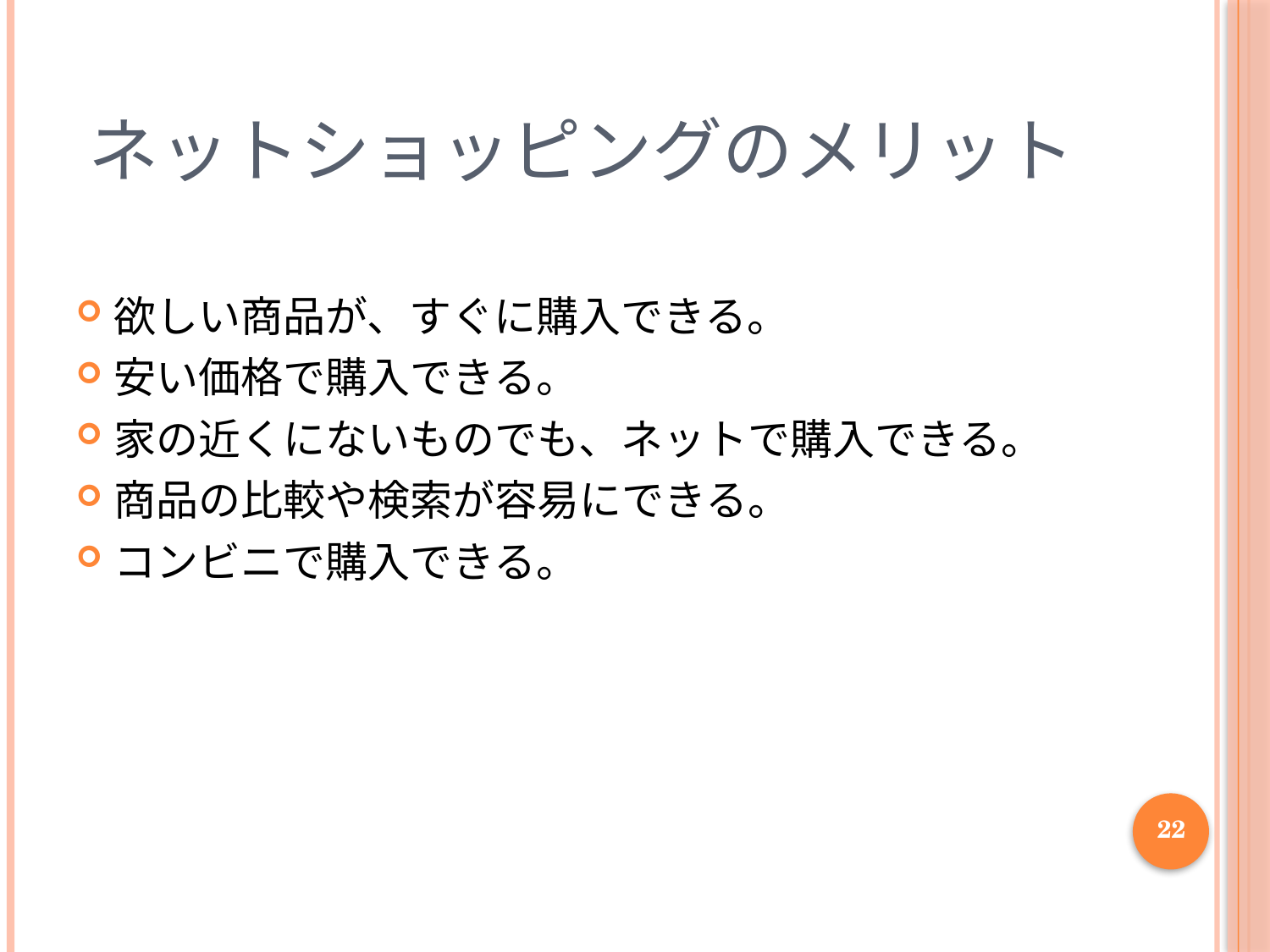

# ネットショッピングのメリット

欲しい商品が、すぐに購入できる。
安い価格で購入できる。
家の近くにないものでも、ネットで購入できる。
商品の比較や検索が容易にできる。
コンビニで購入できる。
22